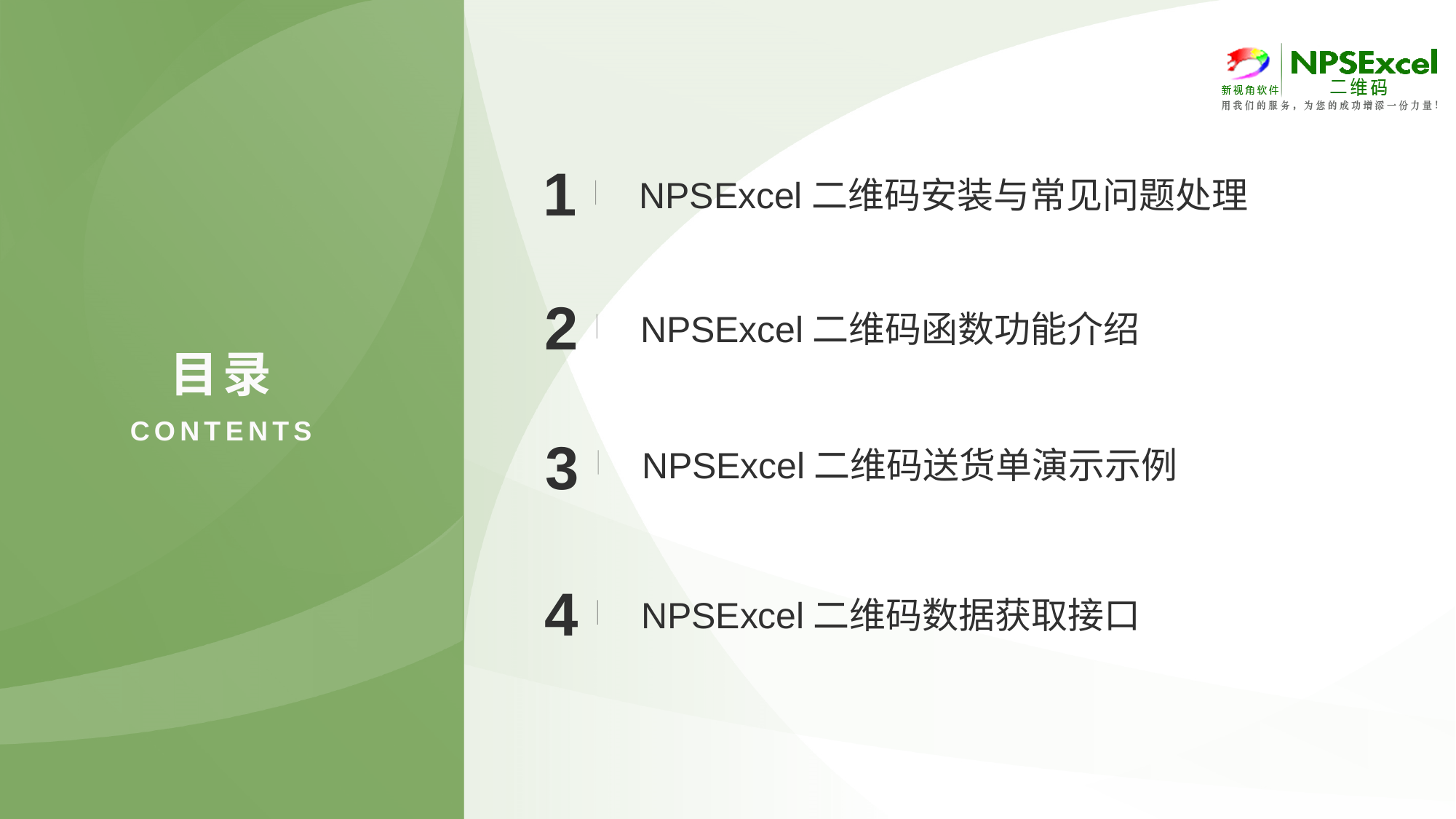

1
NPSExcel二维码安装与常见问题处理
2
NPSExcel二维码函数功能介绍
目录
CONTENTS
3
NPSExcel二维码送货单演示示例
4
NPSExcel二维码数据获取接口